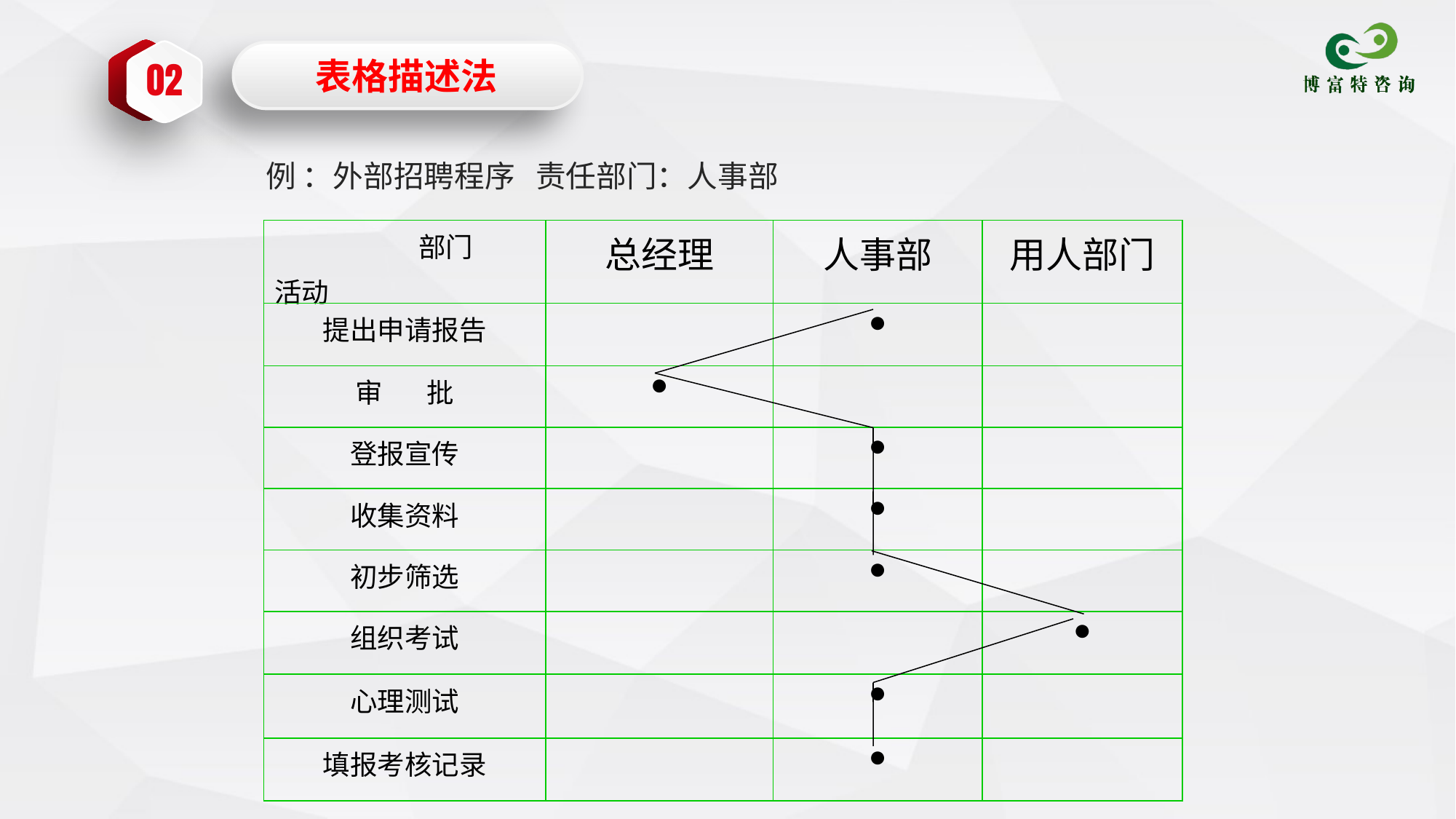

02

# 表格描述法
例 ：外部招聘程序   责任部门：人事部
| 部门 活动 | 总经理 | 人事部 | 用人部门 |
| --- | --- | --- | --- |
| 提出申请报告 |  | ● |  |
| 审 批 | ● |  |  |
| 登报宣传 |  | ● |  |
| 收集资料 |  | ● |  |
| 初步筛选 |  | ● |  |
| 组织考试 |  |  | ● |
| 心理测试 |  | ● |  |
| 填报考核记录 |  | ● |  |